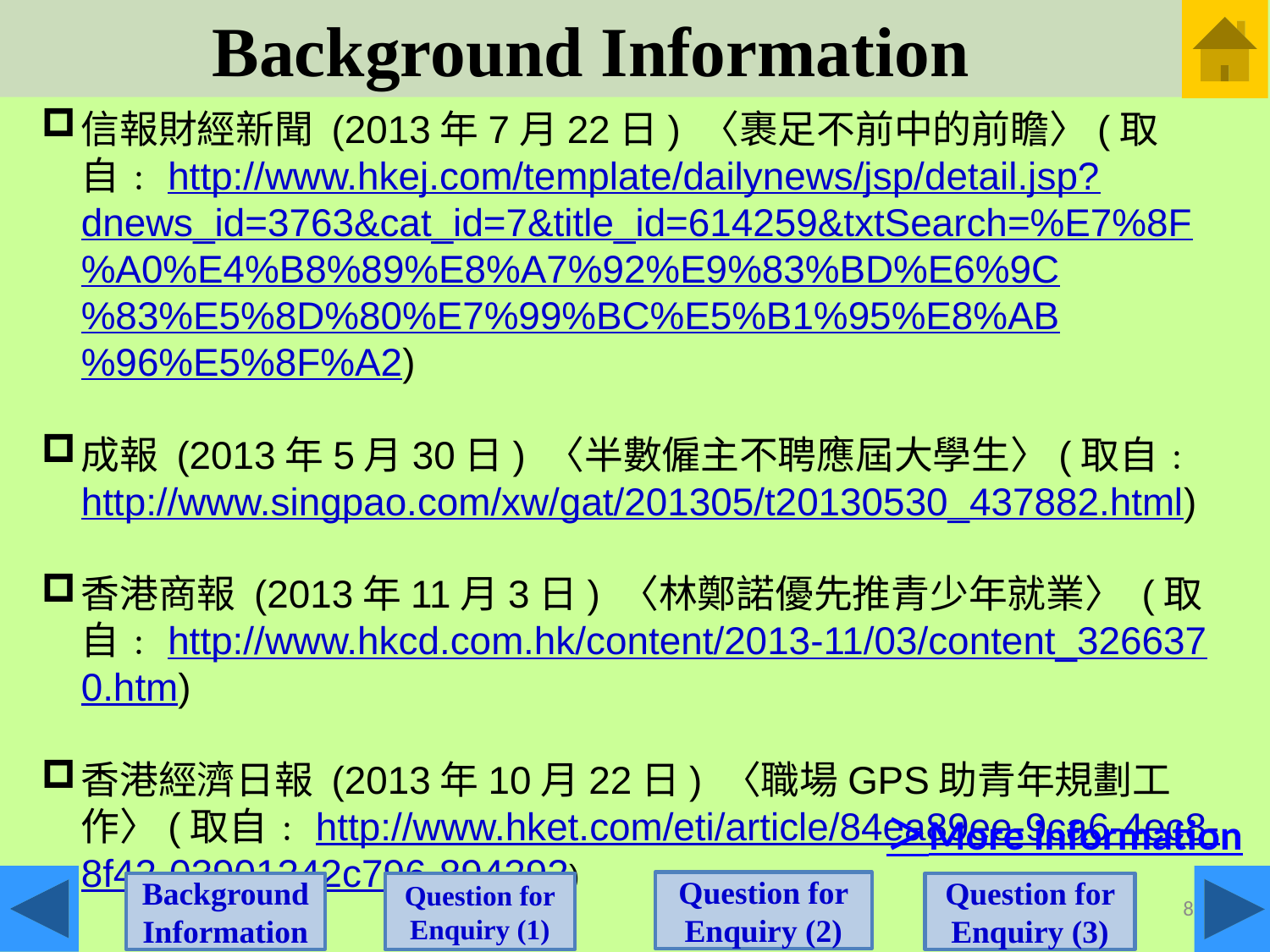

Background Information

信報財經新聞 (2013年7月22日) 〈裹足不前中的前瞻〉(取自﹕http://www.hkej.com/template/dailynews/jsp/detail.jsp?dnews_id=3763&cat_id=7&title_id=614259&txtSearch=%E7%8F%A0%E4%B8%89%E8%A7%92%E9%83%BD%E6%9C%83%E5%8D%80%E7%99%BC%E5%B1%95%E8%AB%96%E5%8F%A2)

成報 (2013年5月30日) 〈半數僱主不聘應屆大學生〉(取自﹕http://www.singpao.com/xw/gat/201305/t20130530_437882.html)

香港商報 (2013年11月3日) 〈林鄭諾優先推青少年就業〉 (取自﹕http://www.hkcd.com.hk/content/2013-11/03/content_3266370.htm)

香港經濟日報 (2013年10月22日) 〈職場GPS助青年規劃工作〉(取自﹕http://www.hket.com/eti/article/84ea89ee-9ca6-4ec8-8f42-03901242c796-894292)

＞More information

Question for Enquiry (2)
Question for Enquiry (1)
Background Information

Question for Enquiry (3)

8